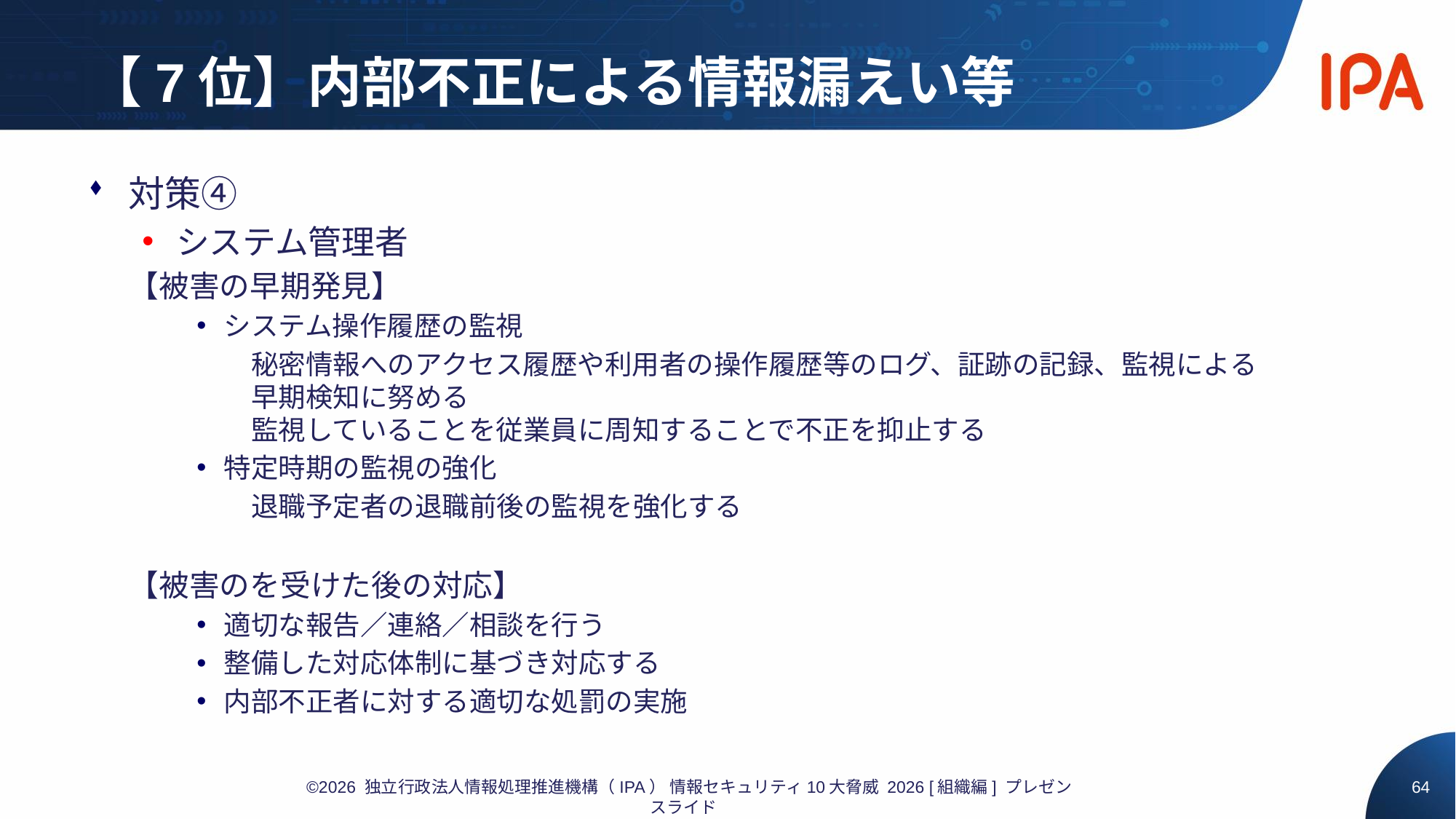

# 【7位】内部不正による情報漏えい等
対策④
システム管理者
【被害の早期発見】
システム操作履歴の監視
　　秘密情報へのアクセス履歴や利用者の操作履歴等のログ、証跡の記録、監視による
　　早期検知に努める
　　監視していることを従業員に周知することで不正を抑止する
特定時期の監視の強化
　　退職予定者の退職前後の監視を強化する

【被害のを受けた後の対応】
適切な報告／連絡／相談を行う
整備した対応体制に基づき対応する
内部不正者に対する適切な処罰の実施

64
©2026 独立行政法人情報処理推進機構（IPA） 情報セキュリティ10大脅威 2026 [組織編] プレゼンスライド